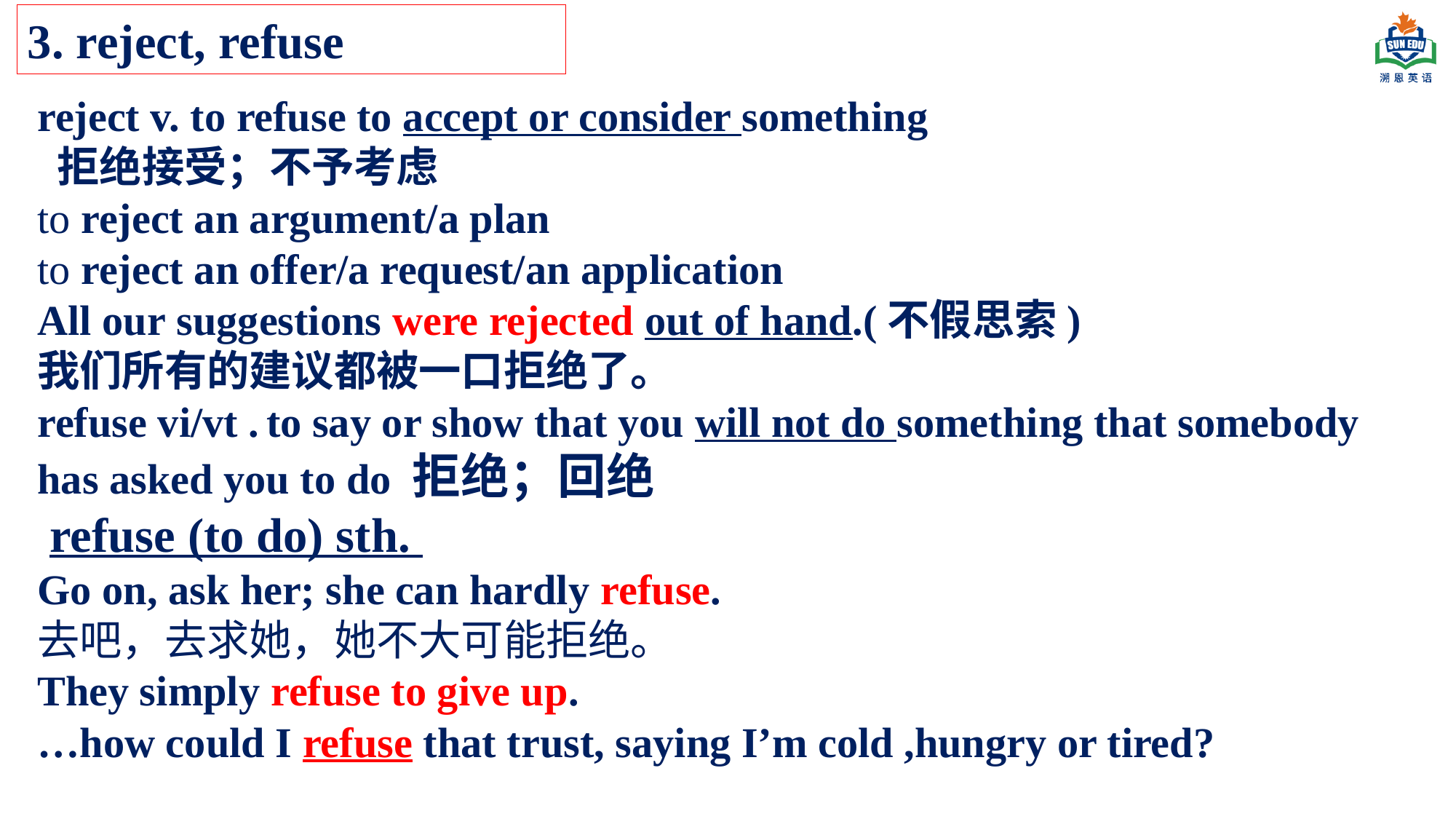

3. reject, refuse
reject v. to refuse to accept or consider something
 拒绝接受；不予考虑
to reject an argument/a plan
to reject an offer/a request/an application
All our suggestions were rejected out of hand.(不假思索)
我们所有的建议都被一口拒绝了。
refuse vi/vt . to say or show that you will not do something that somebody has asked you to do 拒绝；回绝
 refuse (to do) sth.
Go on, ask her; she can hardly refuse.
去吧，去求她，她不大可能拒绝。
They simply refuse to give up.
…how could I refuse that trust, saying I’m cold ,hungry or tired?